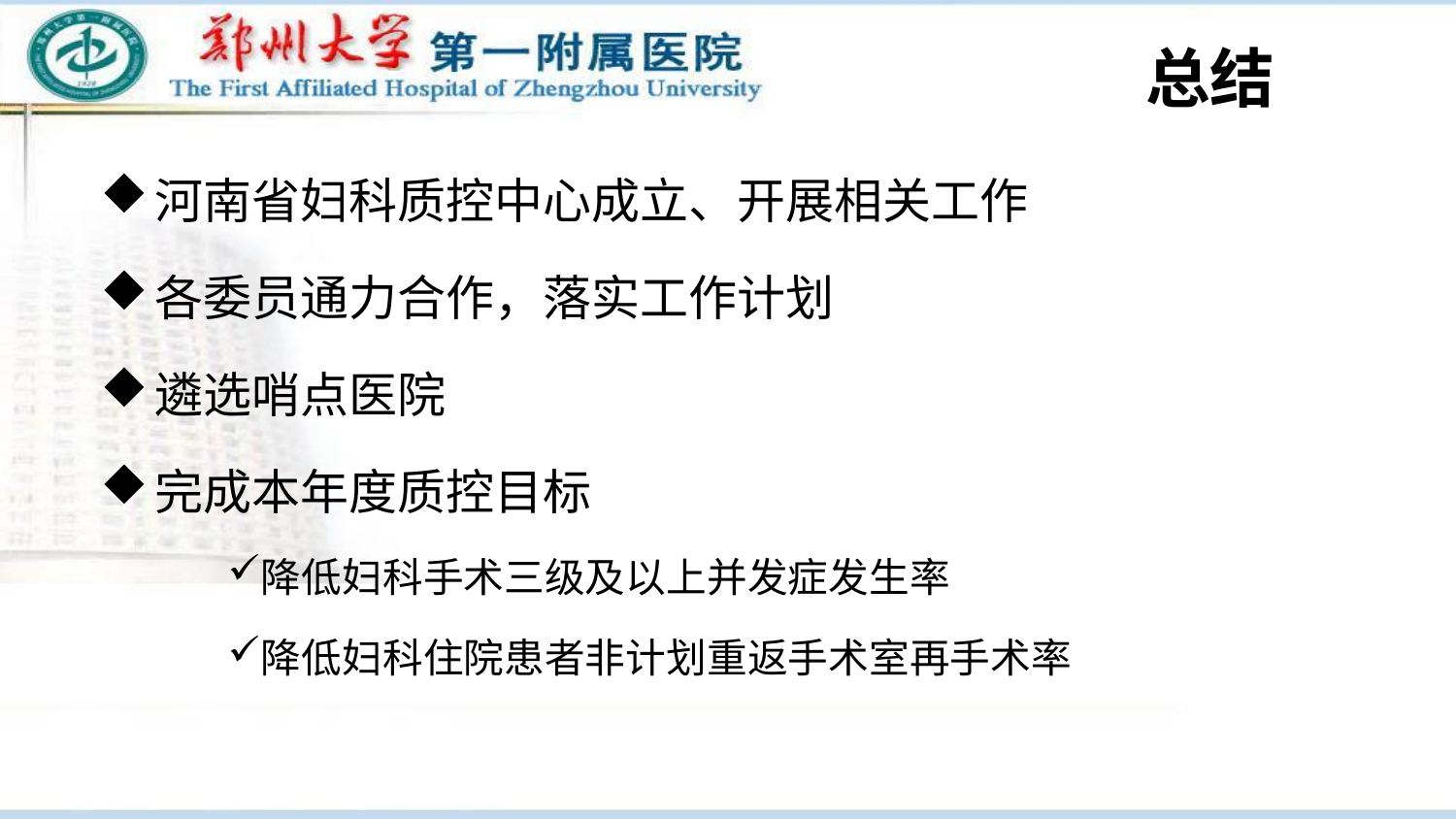

# 总结
河南省妇科质控中心成立、开展相关工作
各委员通力合作，落实工作计划
遴选哨点医院
完成本年度质控目标
降低妇科手术三级及以上并发症发生率
降低妇科住院患者非计划重返手术室再手术率